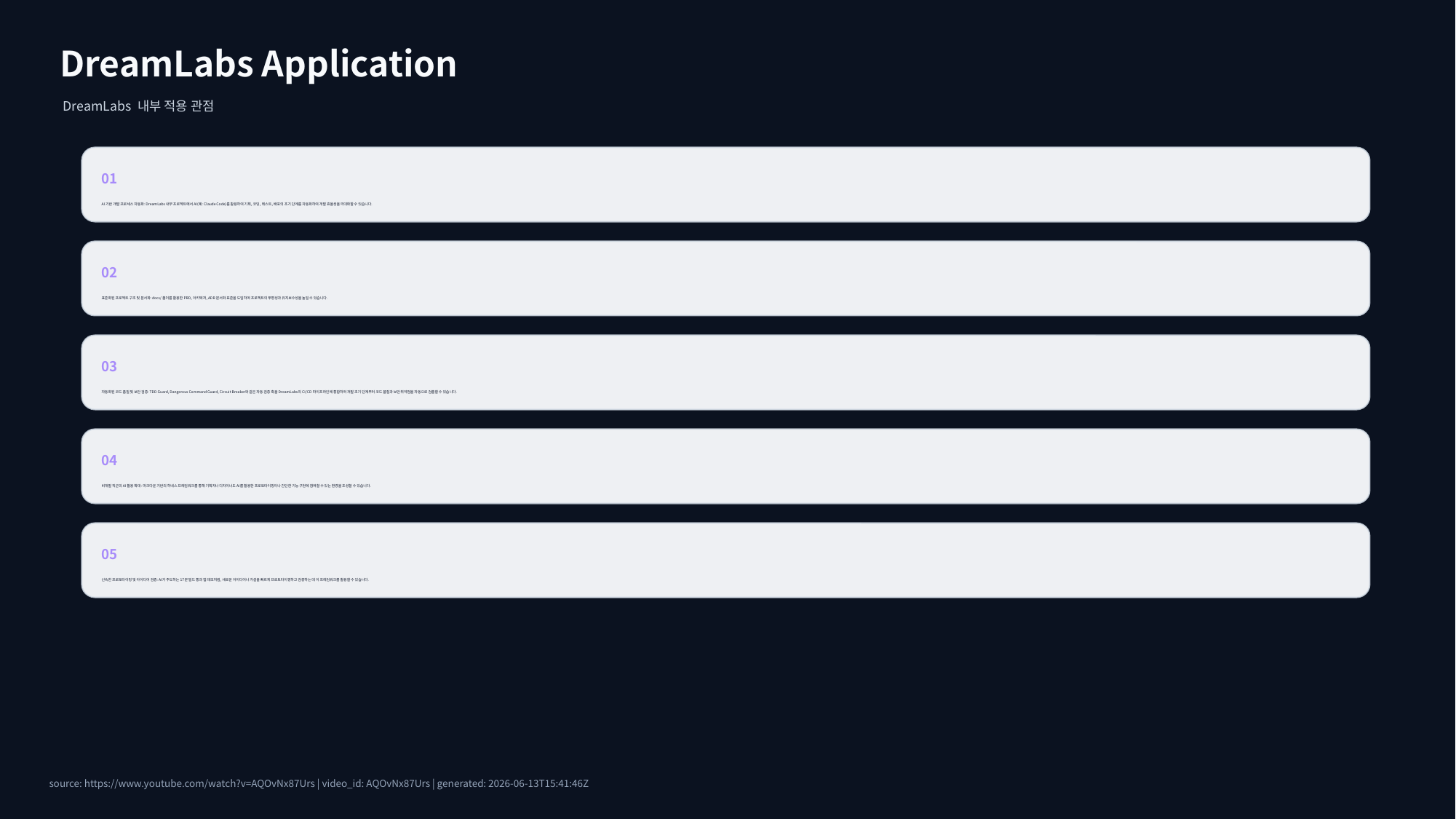

DreamLabs Application
DreamLabs 내부 적용 관점

01
AI 기반 개발 프로세스 자동화: DreamLabs 내부 프로젝트에서 AI(예: Claude Code)를 활용하여 기획, 코딩, 테스트, 배포의 초기 단계를 자동화하여 개발 효율성을 극대화할 수 있습니다.

02
표준화된 프로젝트 구조 및 문서화: docs/ 폴더를 활용한 PRD, 아키텍처, ADR 문서화 표준을 도입하여 프로젝트의 투명성과 유지보수성을 높일 수 있습니다.

03
자동화된 코드 품질 및 보안 검증: TDD Guard, Dangerous Command Guard, Circuit Breaker와 같은 자동 검증 훅을 DreamLabs의 CI/CD 파이프라인에 통합하여 개발 초기 단계부터 코드 품질과 보안 취약점을 자동으로 검출할 수 있습니다.

04
비개발 직군의 AI 활용 확대: 마크다운 기반의 하네스 프레임워크를 통해 기획자나 디자이너도 AI를 활용한 프로토타이핑이나 간단한 기능 구현에 참여할 수 있는 환경을 조성할 수 있습니다.

05
신속한 프로토타이핑 및 아이디어 검증: AI가 주도하는 17분 빌드 통과 앱 데모처럼, 새로운 아이디어나 가설을 빠르게 프로토타이핑하고 검증하는 데 이 프레임워크를 활용할 수 있습니다.
source: https://www.youtube.com/watch?v=AQOvNx87Urs | video_id: AQOvNx87Urs | generated: 2026-06-13T15:41:46Z